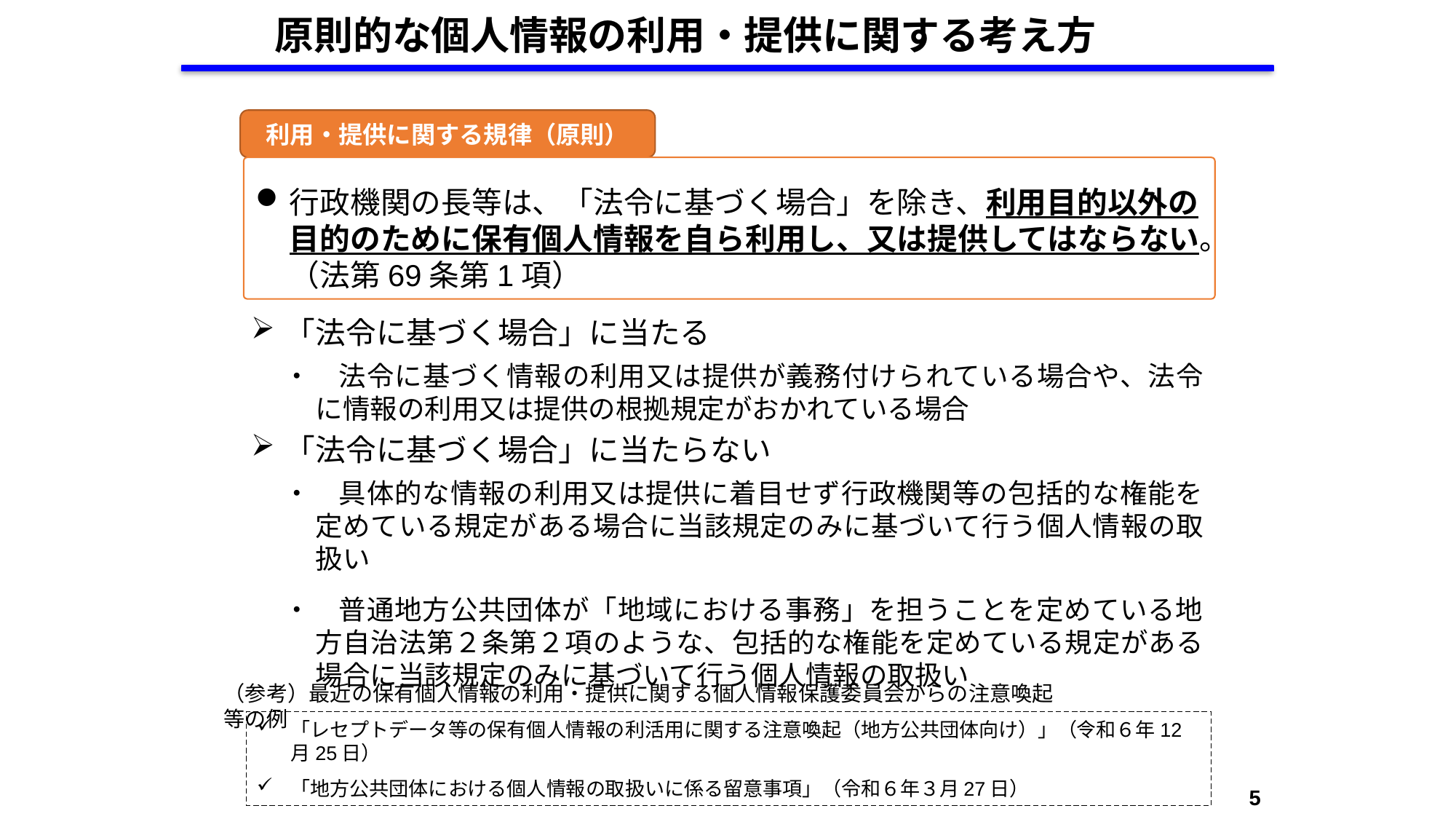

原則的な個人情報の利用・提供に関する考え方

利用・提供に関する規律（原則）

行政機関の長等は、「法令に基づく場合」を除き、利用目的以外の目的のために保有個人情報を自ら利用し、又は提供してはならない。（法第69条第1項）
「法令に基づく場合」に当たる
・　法令に基づく情報の利用又は提供が義務付けられている場合や、法令に情報の利用又は提供の根拠規定がおかれている場合

「法令に基づく場合」に当たらない
・　具体的な情報の利用又は提供に着目せず行政機関等の包括的な権能を定めている規定がある場合に当該規定のみに基づいて行う個人情報の取扱い

・　普通地方公共団体が「地域における事務」を担うことを定めている地方自治法第２条第２項のような、包括的な権能を定めている規定がある場合に当該規定のみに基づいて行う個人情報の取扱い
（参考）最近の保有個人情報の利用・提供に関する個人情報保護委員会からの注意喚起等の例
「レセプトデータ等の保有個人情報の利活用に関する注意喚起（地方公共団体向け）」（令和６年12月25日）

「地方公共団体における個人情報の取扱いに係る留意事項」（令和６年３月27日）
5